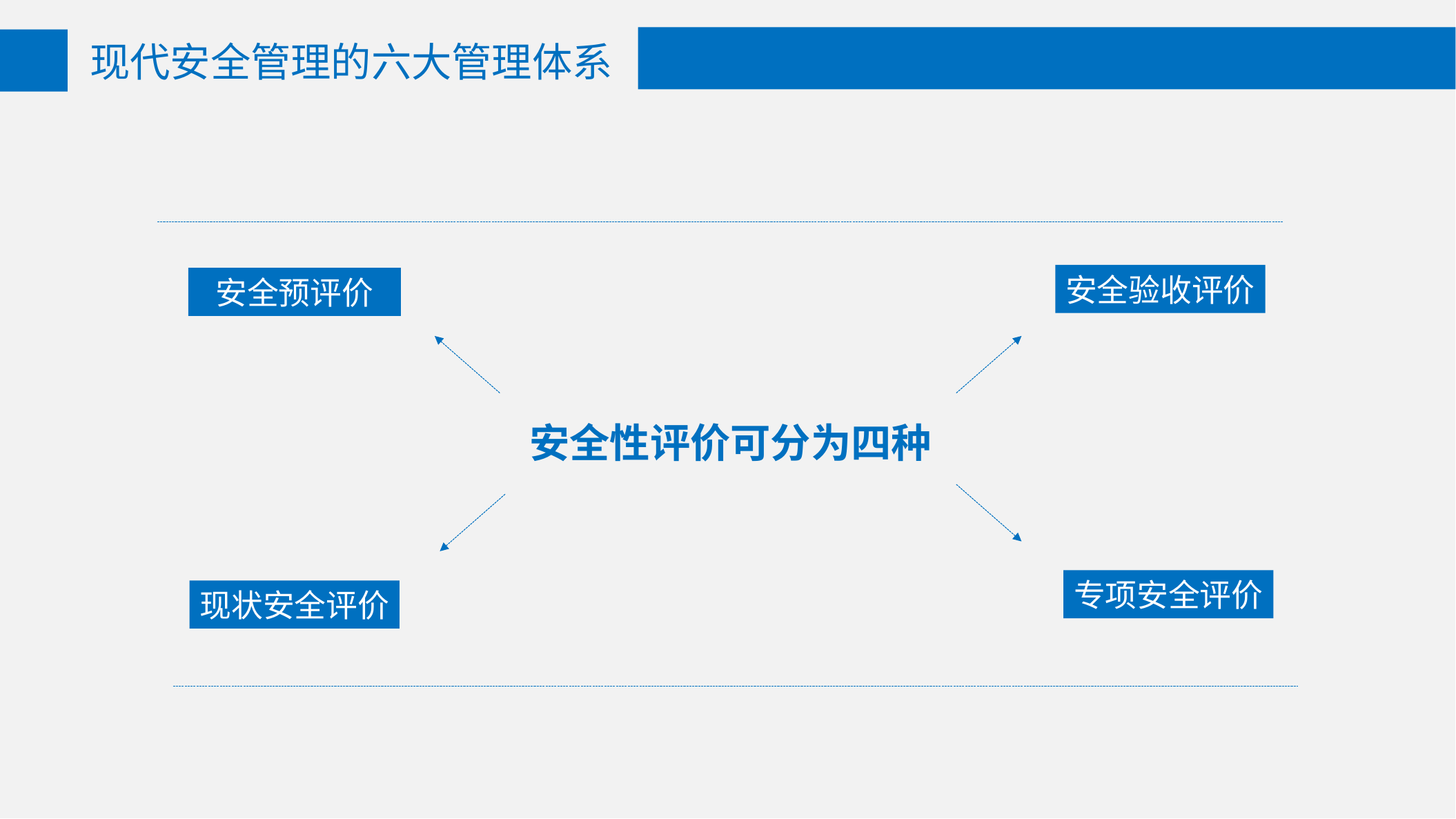

现代安全管理的六大管理体系
安全验收评价
安全预评价
安全性评价可分为四种
专项安全评价
现状安全评价